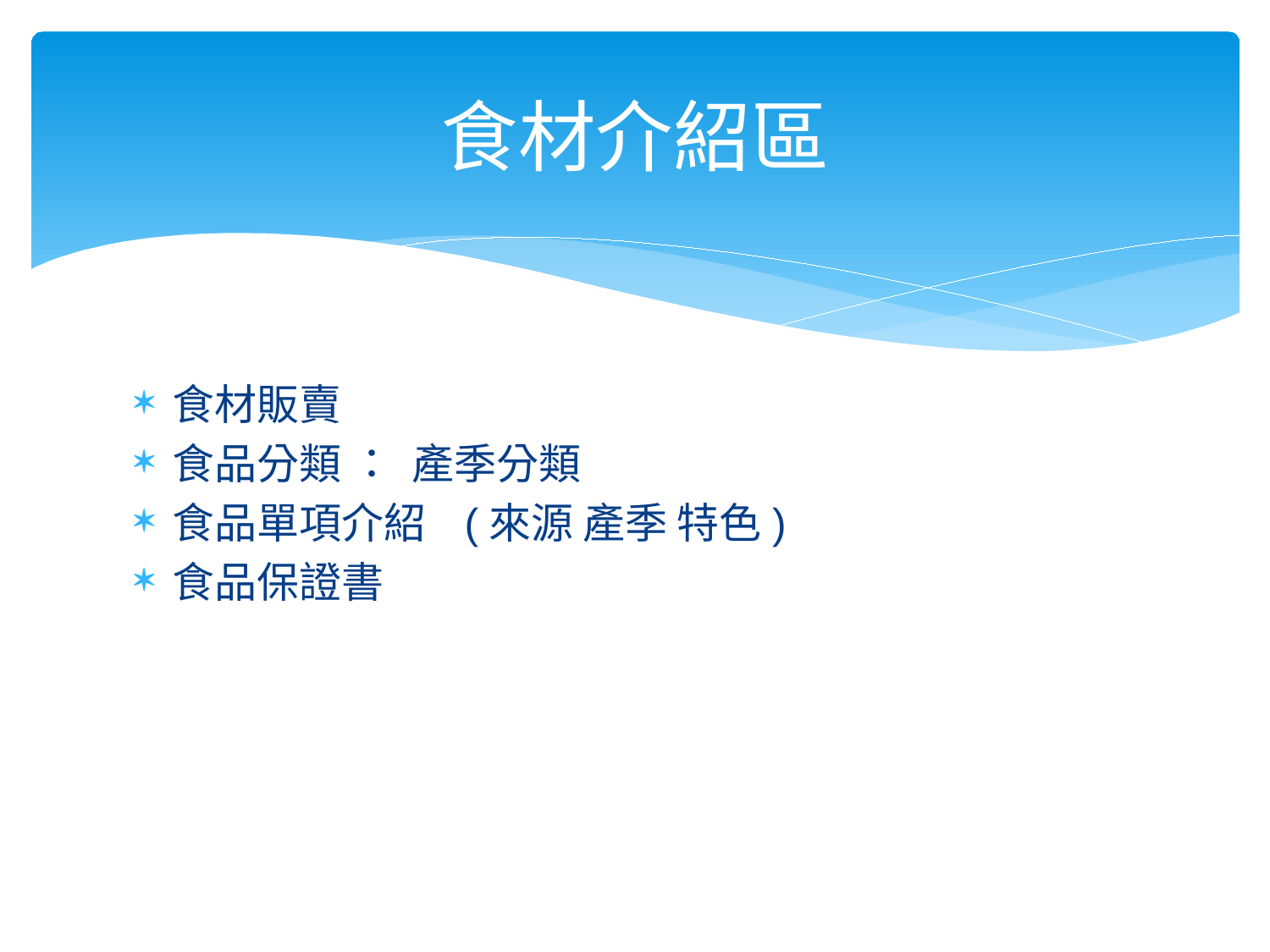

# 食材介紹區
食材販賣
食品分類 ：  產季分類
食品單項介紹   (來源 產季 特色)
食品保證書